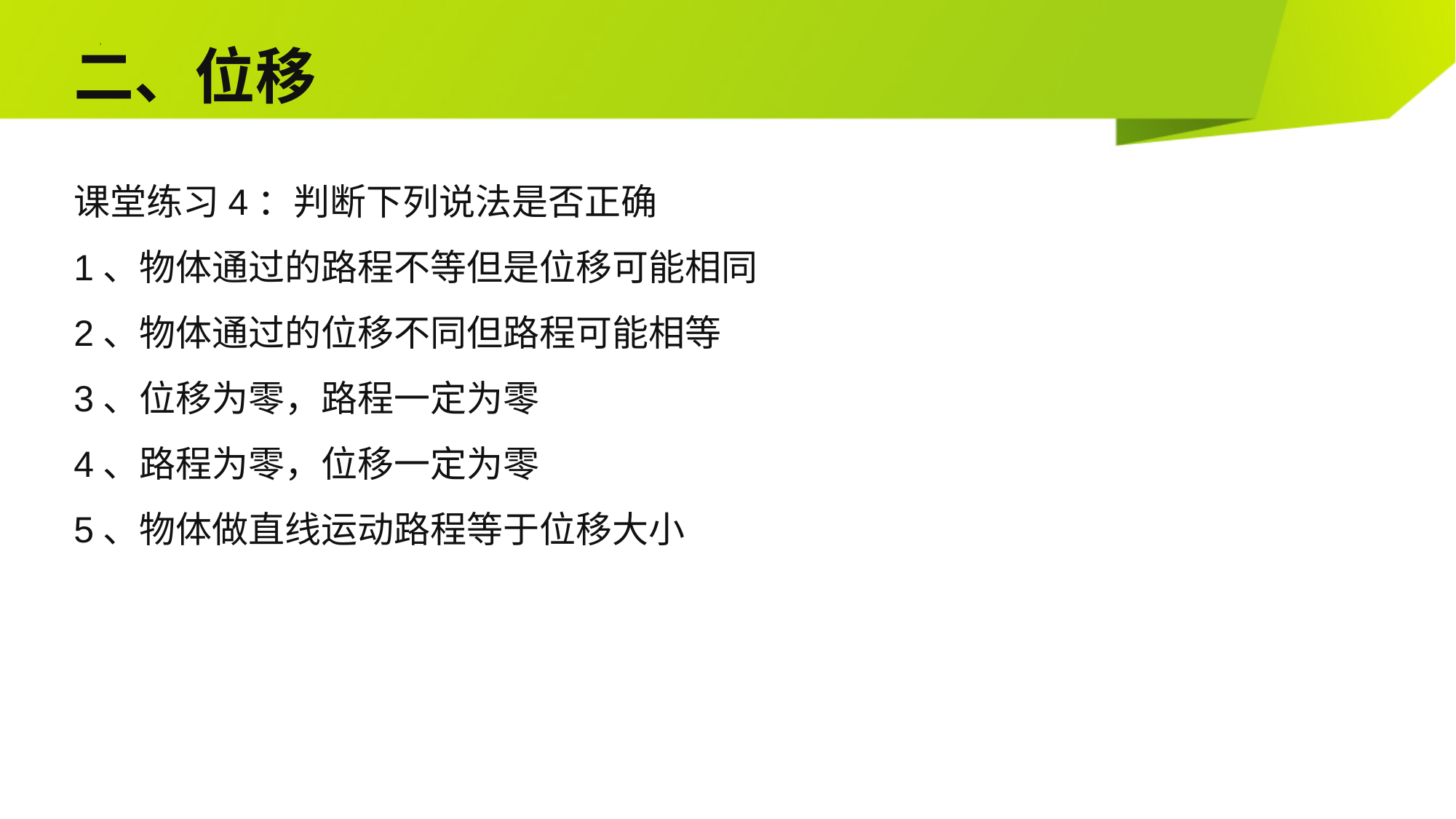

# 二、位移
课堂练习4：判断下列说法是否正确
1、物体通过的路程不等但是位移可能相同
2、物体通过的位移不同但路程可能相等
3、位移为零，路程一定为零
4、路程为零，位移一定为零
5、物体做直线运动路程等于位移大小